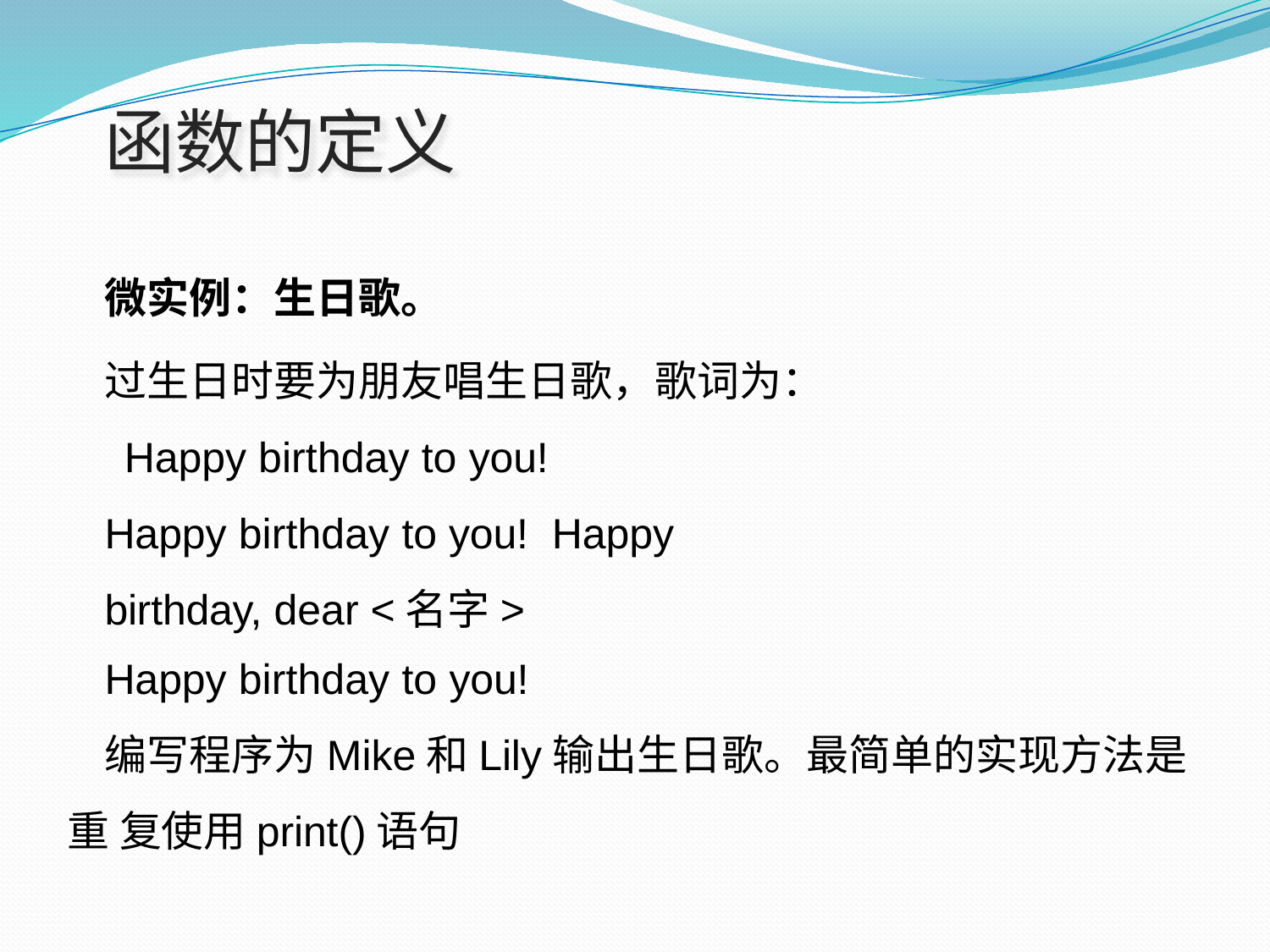

# 函数的定义
微实例：生日歌。
过生日时要为朋友唱生日歌，歌词为：  Happy birthday to you!
Happy birthday to you!  Happy birthday, dear <名字>
Happy birthday to you!
编写程序为Mike和Lily输出生日歌。最简单的实现方法是重 复使用print()语句